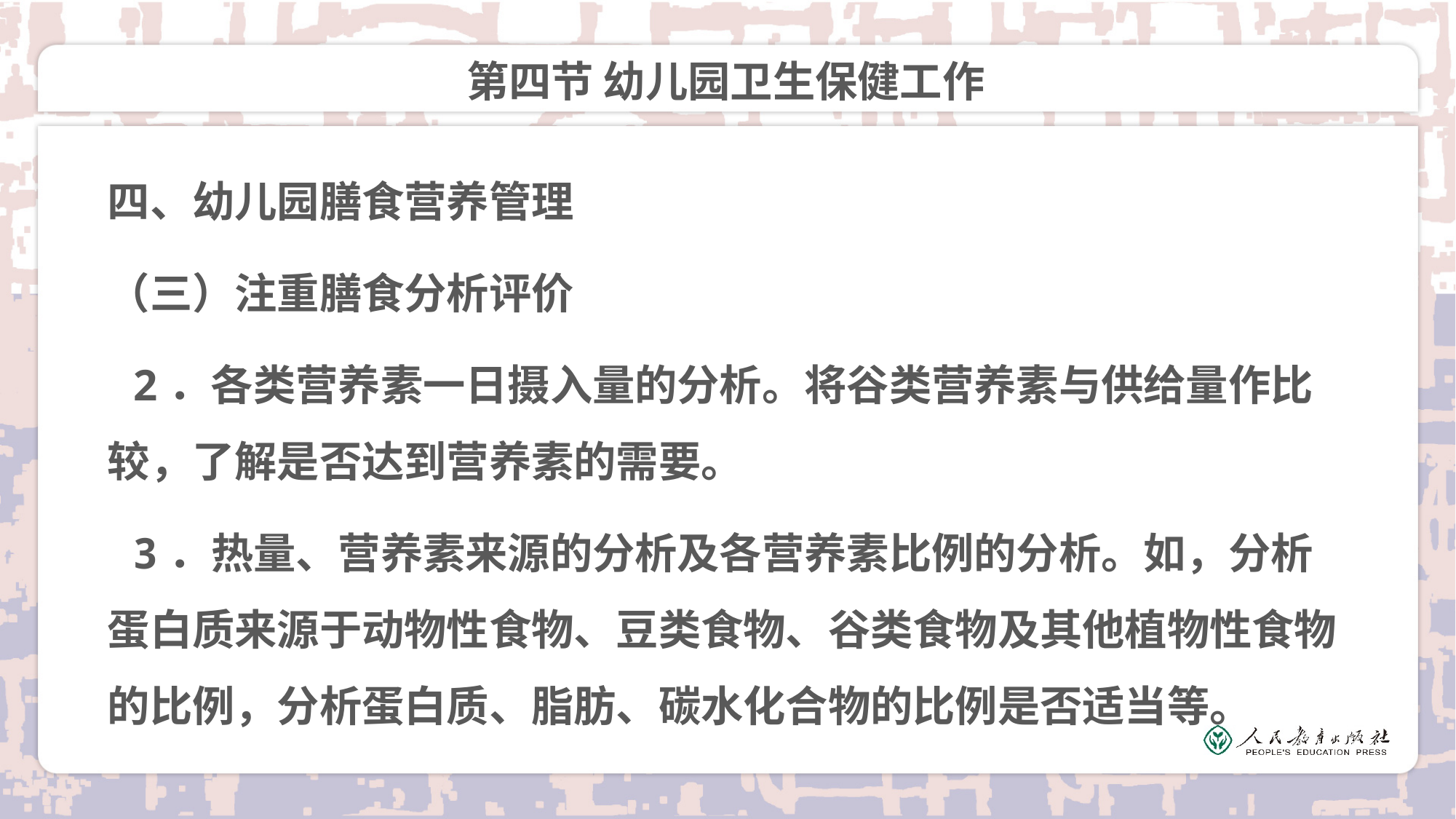

# 第四节 幼儿园卫生保健工作
四、幼儿园膳食营养管理
（三）注重膳食分析评价
 2．各类营养素一日摄入量的分析。将谷类营养素与供给量作比较，了解是否达到营养素的需要。
 3．热量、营养素来源的分析及各营养素比例的分析。如，分析蛋白质来源于动物性食物、豆类食物、谷类食物及其他植物性食物的比例，分析蛋白质、脂肪、碳水化合物的比例是否适当等。